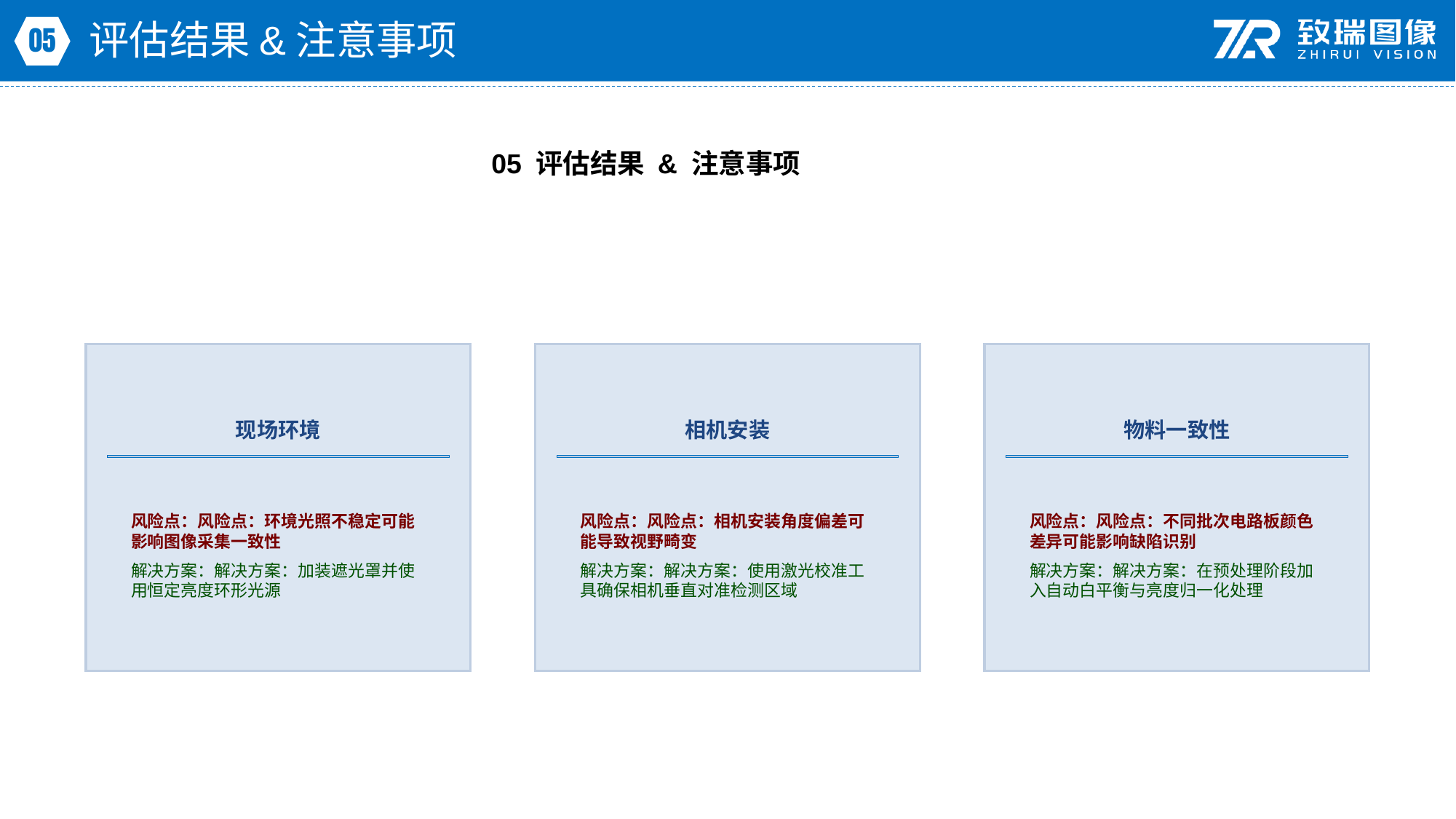

评估结果&注意事项
05

05 评估结果 & 注意事项

现场环境

相机安装

物料一致性

风险点：风险点：环境光照不稳定可能影响图像采集一致性
解决方案：解决方案：加装遮光罩并使用恒定亮度环形光源

风险点：风险点：相机安装角度偏差可能导致视野畸变
解决方案：解决方案：使用激光校准工具确保相机垂直对准检测区域

风险点：风险点：不同批次电路板颜色差异可能影响缺陷识别
解决方案：解决方案：在预处理阶段加入自动白平衡与亮度归一化处理